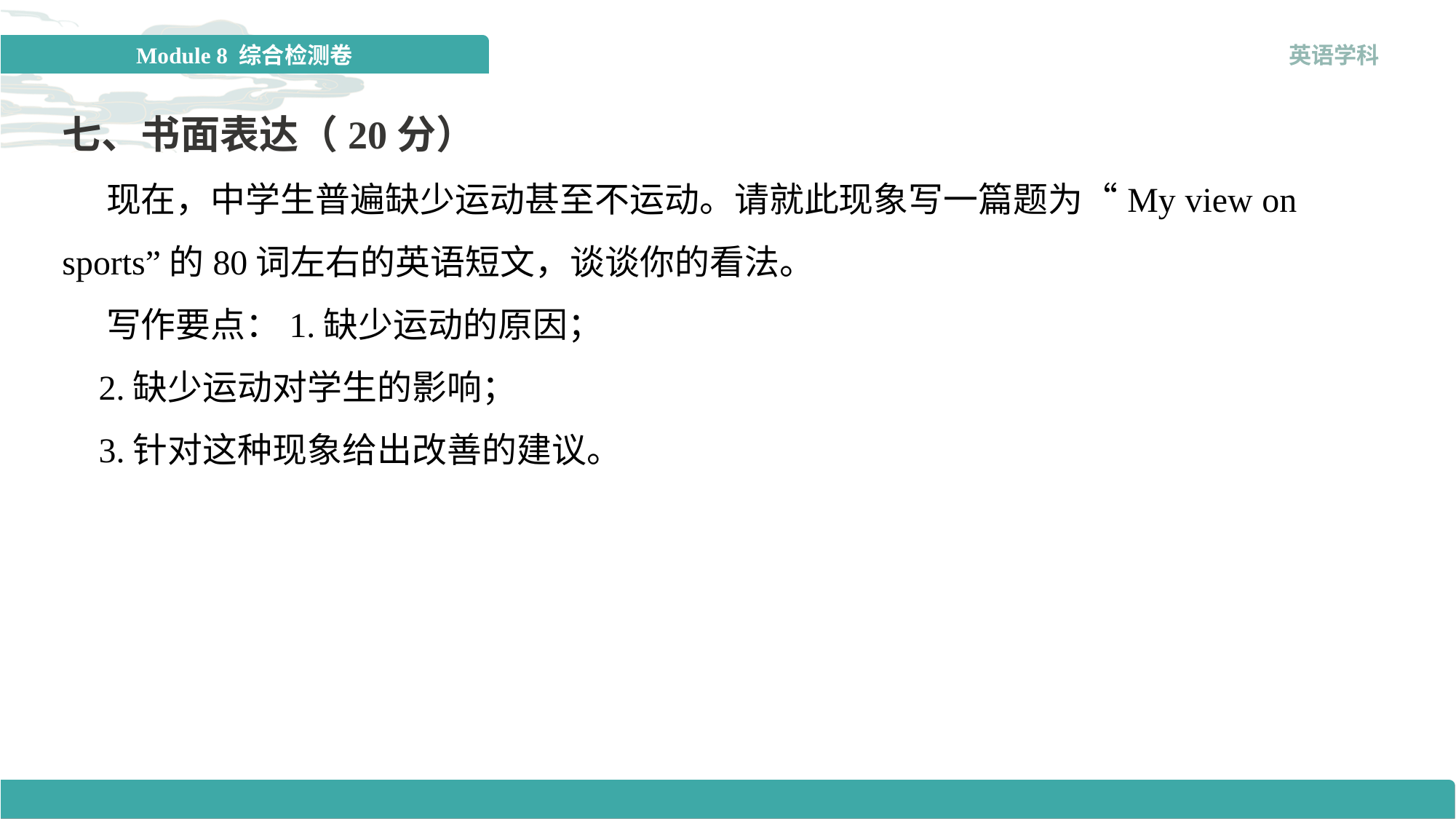

七、书面表达（20分）
    现在，中学生普遍缺少运动甚至不运动。请就此现象写一篇题为“My view on sports”的80词左右的英语短文，谈谈你的看法。
    写作要点：1.缺少运动的原因；
    2.缺少运动对学生的影响；
    3.针对这种现象给出改善的建议。